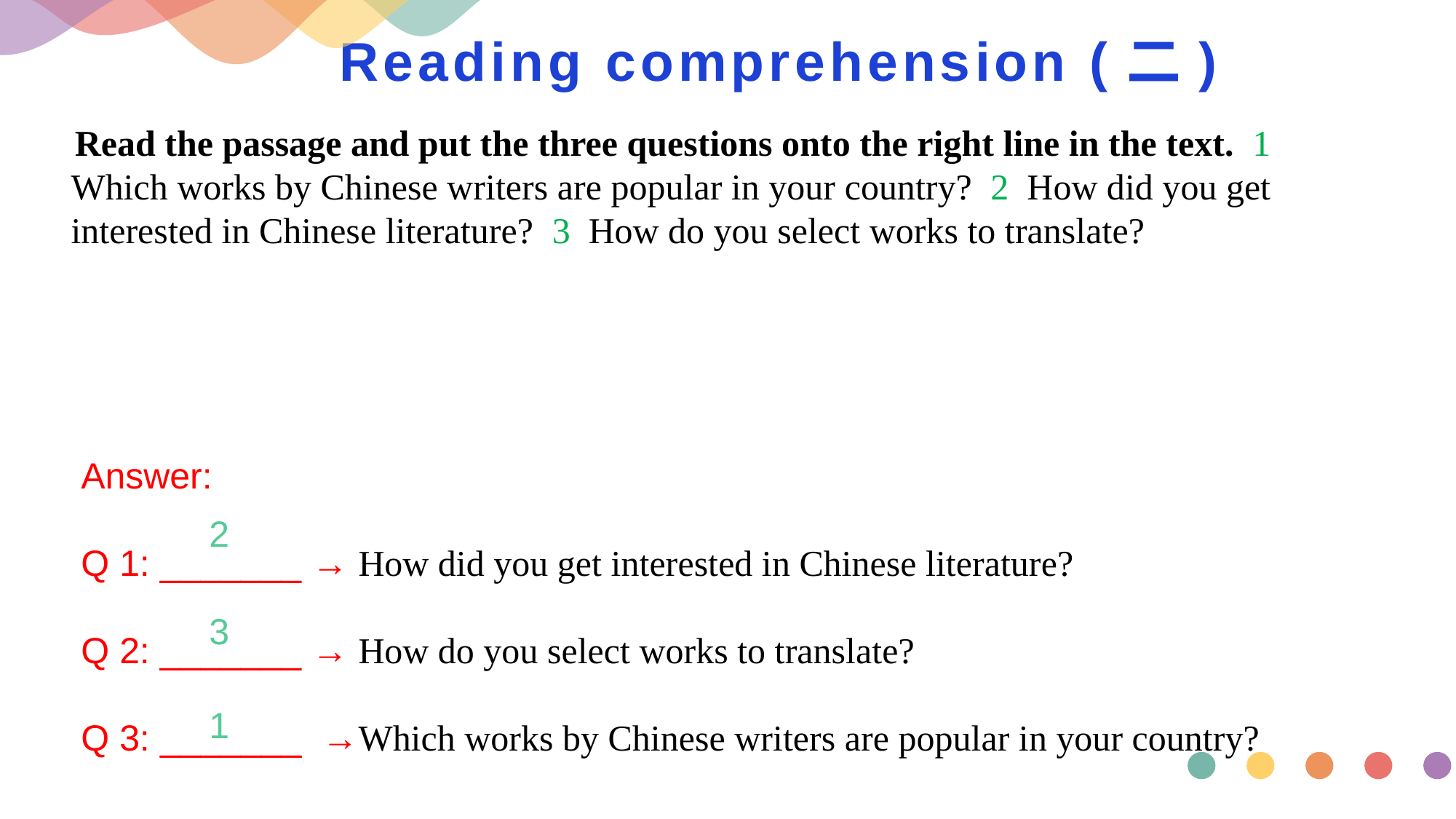

# Reading comprehension (二)
 Read the passage and put the three questions onto the right line in the text.  1  Which works by Chinese writers are popular in your country?  2  How did you get interested in Chinese literature?  3  How do you select works to translate?

 Answer:
 Q 1: _______ → How did you get interested in Chinese literature?
 Q 2: _______ → How do you select works to translate?
 Q 3: _______  →Which works by Chinese writers are popular in your country?
2
3
1